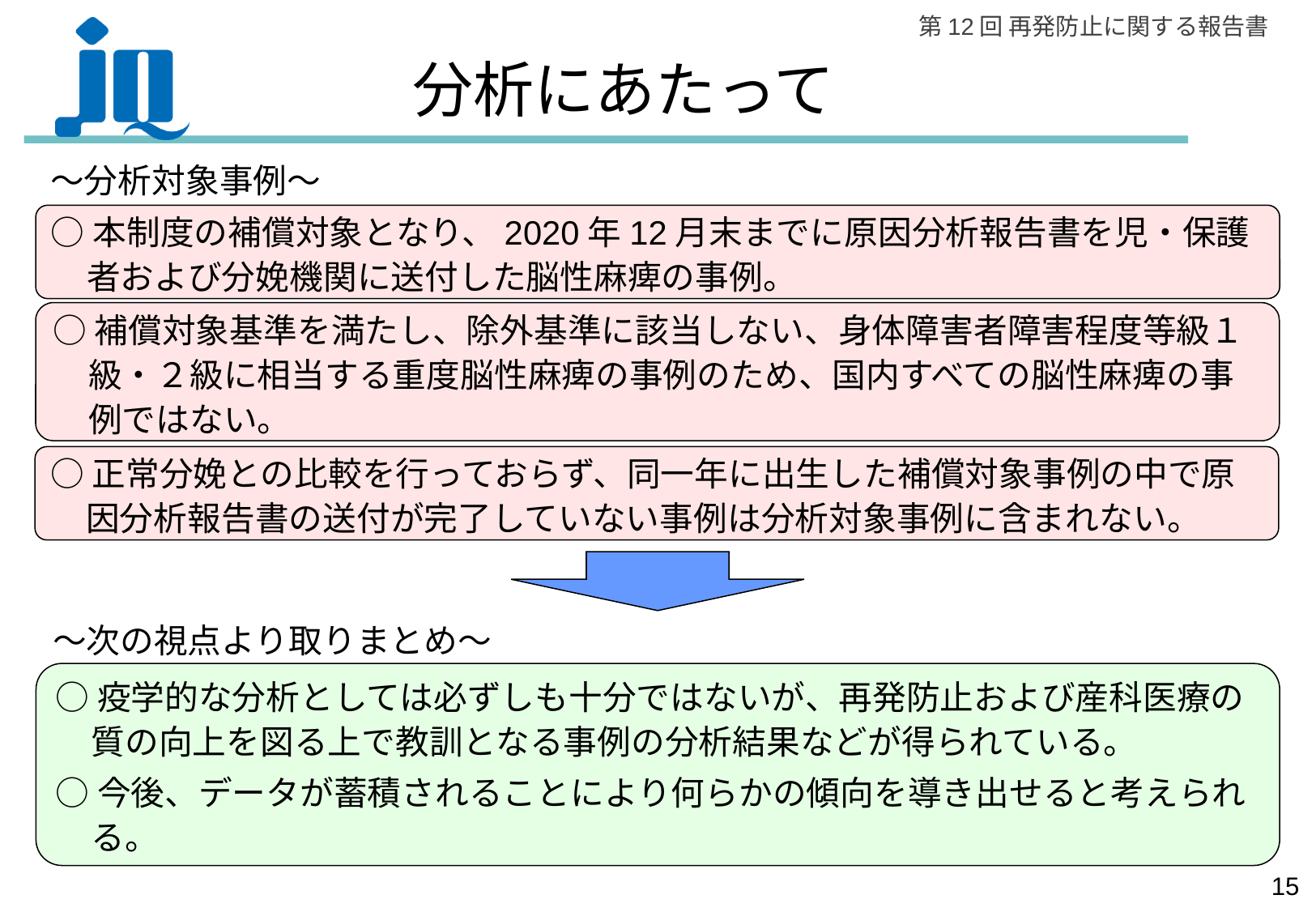

# 分析にあたって
～分析対象事例～
○本制度の補償対象となり、2020年12月末までに原因分析報告書を児・保護者および分娩機関に送付した脳性麻痺の事例。
○補償対象基準を満たし、除外基準に該当しない、身体障害者障害程度等級１級・２級に相当する重度脳性麻痺の事例のため、国内すべての脳性麻痺の事例ではない。
○正常分娩との比較を行っておらず、同一年に出生した補償対象事例の中で原因分析報告書の送付が完了していない事例は分析対象事例に含まれない。

～次の視点より取りまとめ～
○疫学的な分析としては必ずしも十分ではないが、再発防止および産科医療の質の向上を図る上で教訓となる事例の分析結果などが得られている。
○今後、データが蓄積されることにより何らかの傾向を導き出せると考えられる。
15